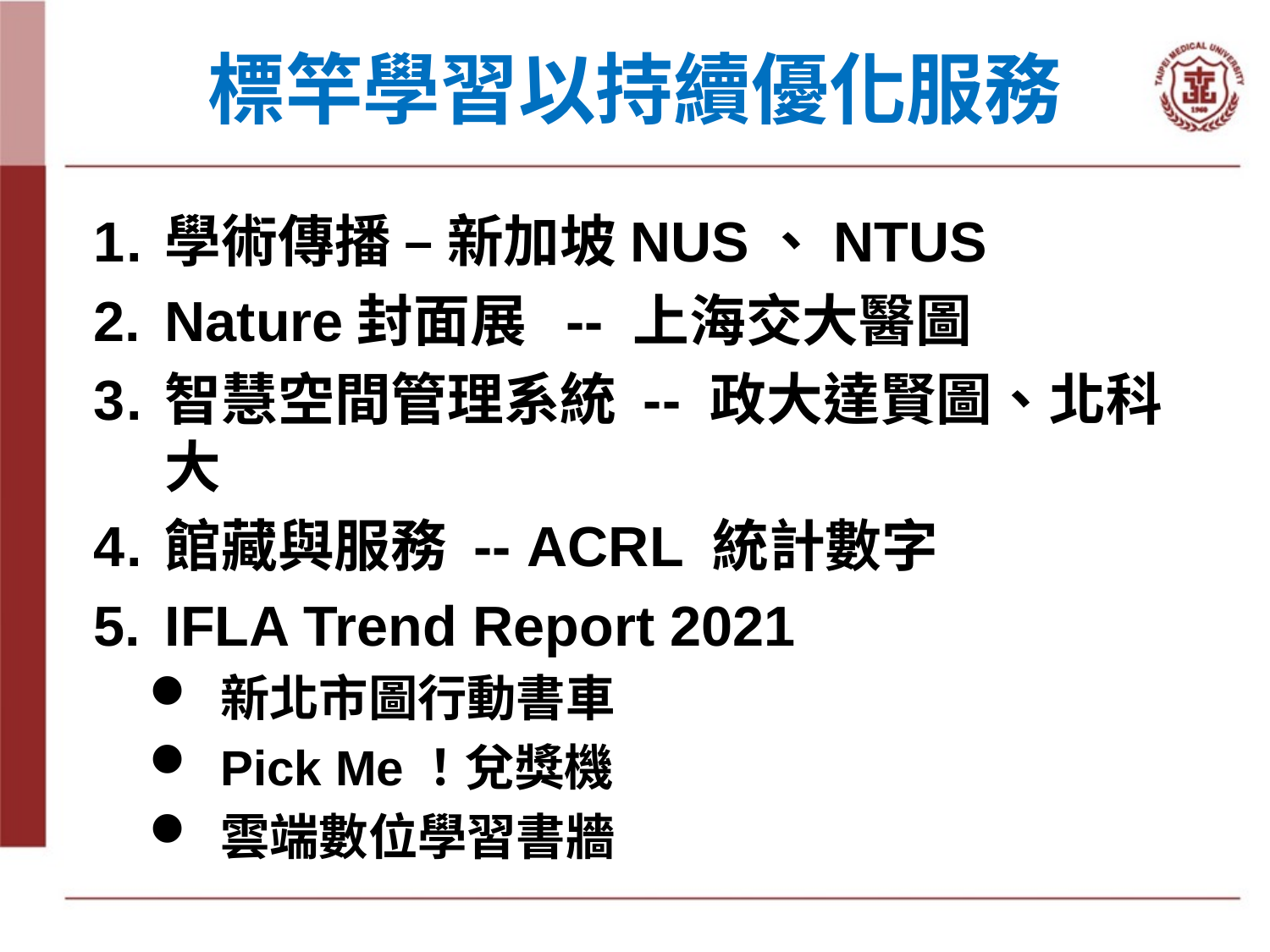

# 標竿學習以持續優化服務
學術傳播 – 新加坡NUS、NTUS
Nature封面展  -- 上海交大醫圖
智慧空間管理系統 -- 政大達賢圖、北科大
館藏與服務 -- ACRL 統計數字
IFLA Trend Report 2021
新北市圖行動書車
Pick Me！兌獎機
雲端數位學習書牆